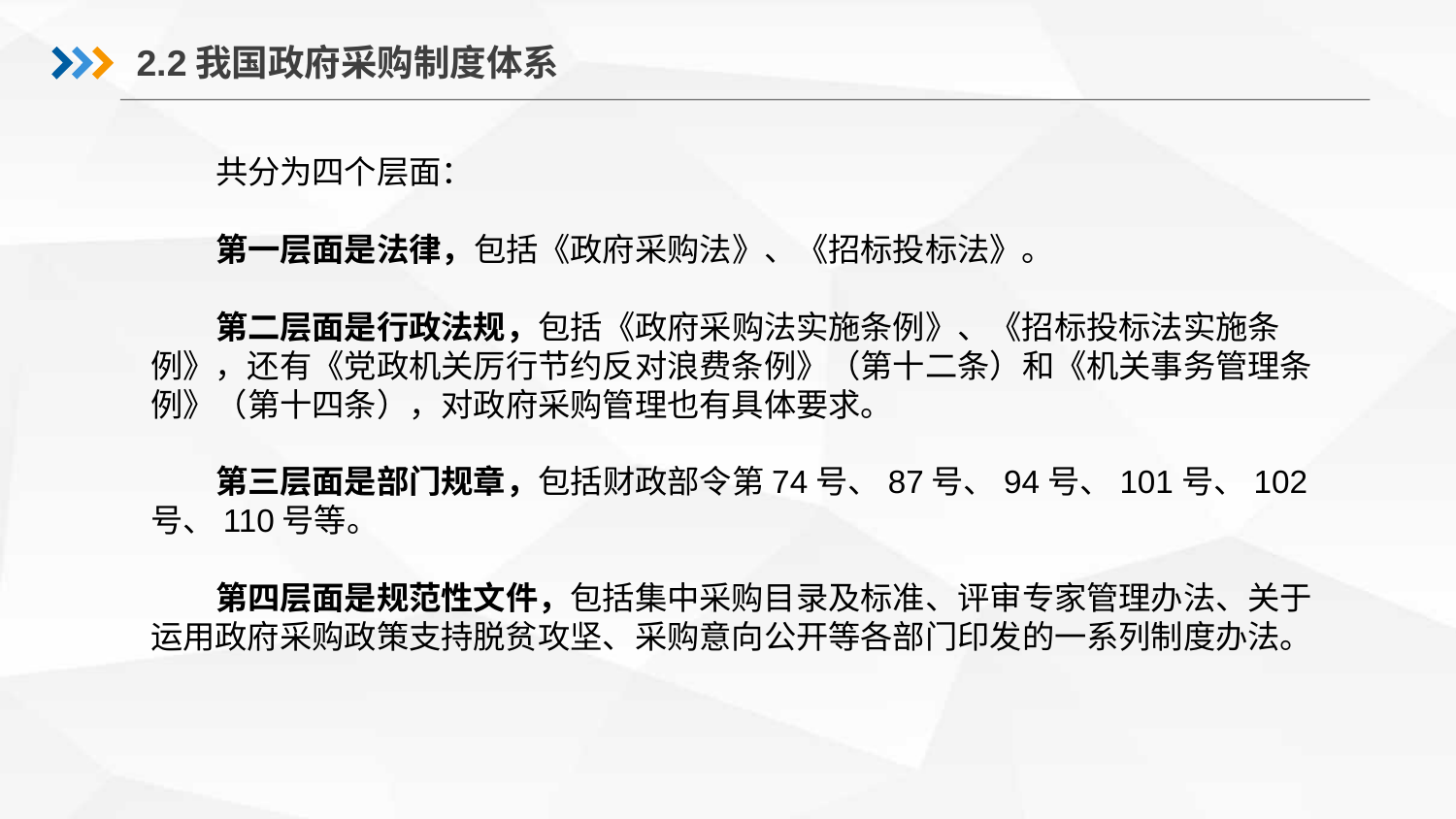

2.2我国政府采购制度体系

共分为四个层面：

第一层面是法律，包括《政府采购法》、《招标投标法》。

第二层面是行政法规，包括《政府采购法实施条例》、《招标投标法实施条例》，还有《党政机关厉行节约反对浪费条例》（第十二条）和《机关事务管理条例》（第十四条），对政府采购管理也有具体要求。

第三层面是部门规章，包括财政部令第74号、87号、94号、101号、102号、110号等。

第四层面是规范性文件，包括集中采购目录及标准、评审专家管理办法、关于运用政府采购政策支持脱贫攻坚、采购意向公开等各部门印发的一系列制度办法。

12